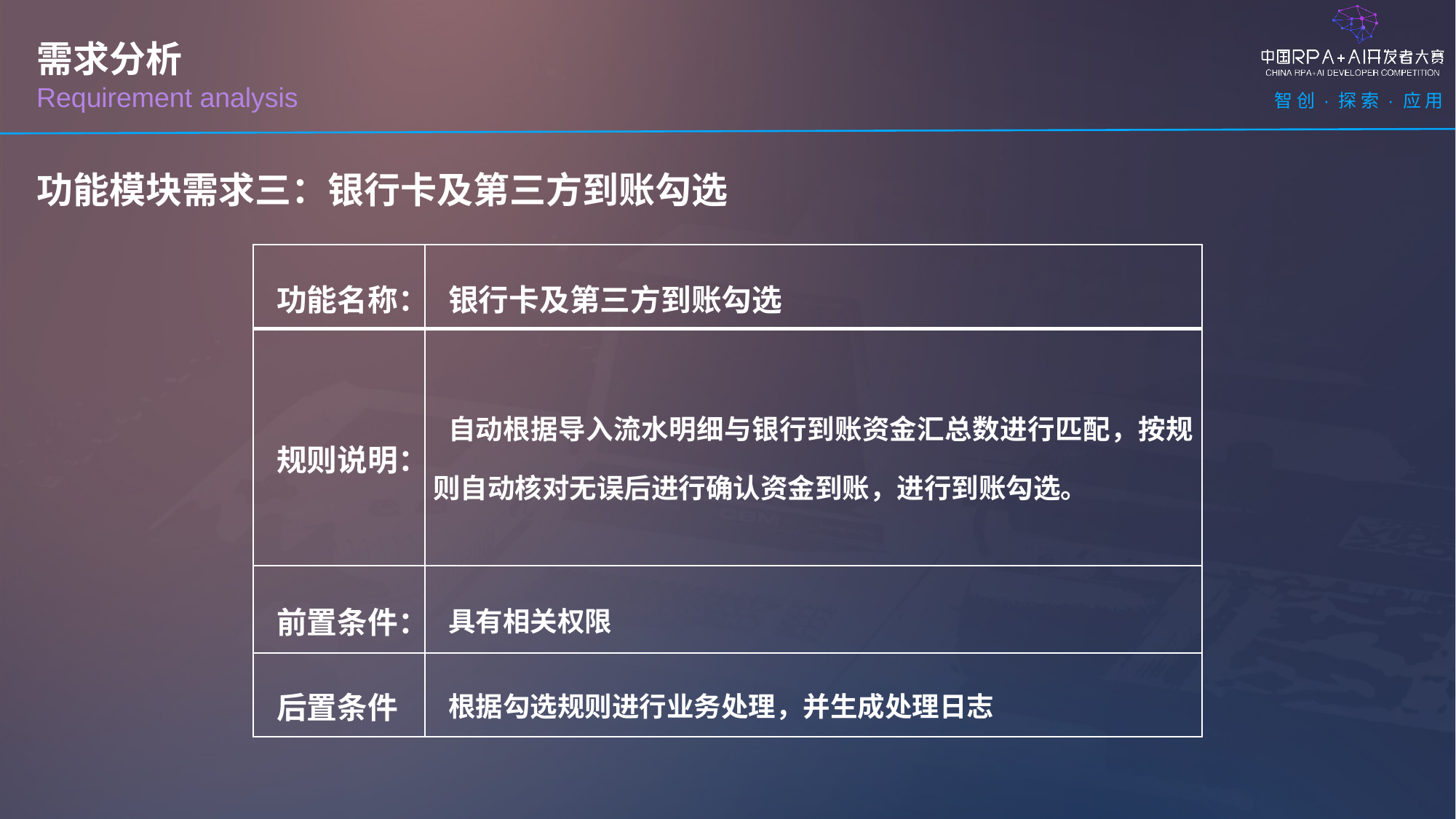

需求分析
Requirement analysis
功能模块需求三：银行卡及第三方到账勾选

| 功能名称： | 银行卡及第三方到账勾选 |
| --- | --- |
| 规则说明： | 自动根据导入流水明细与银行到账资金汇总数进行匹配，按规则自动核对无误后进行确认资金到账，进行到账勾选。 |
| 前置条件： | 具有相关权限 |
| 后置条件 | 根据勾选规则进行业务处理，并生成处理日志 |